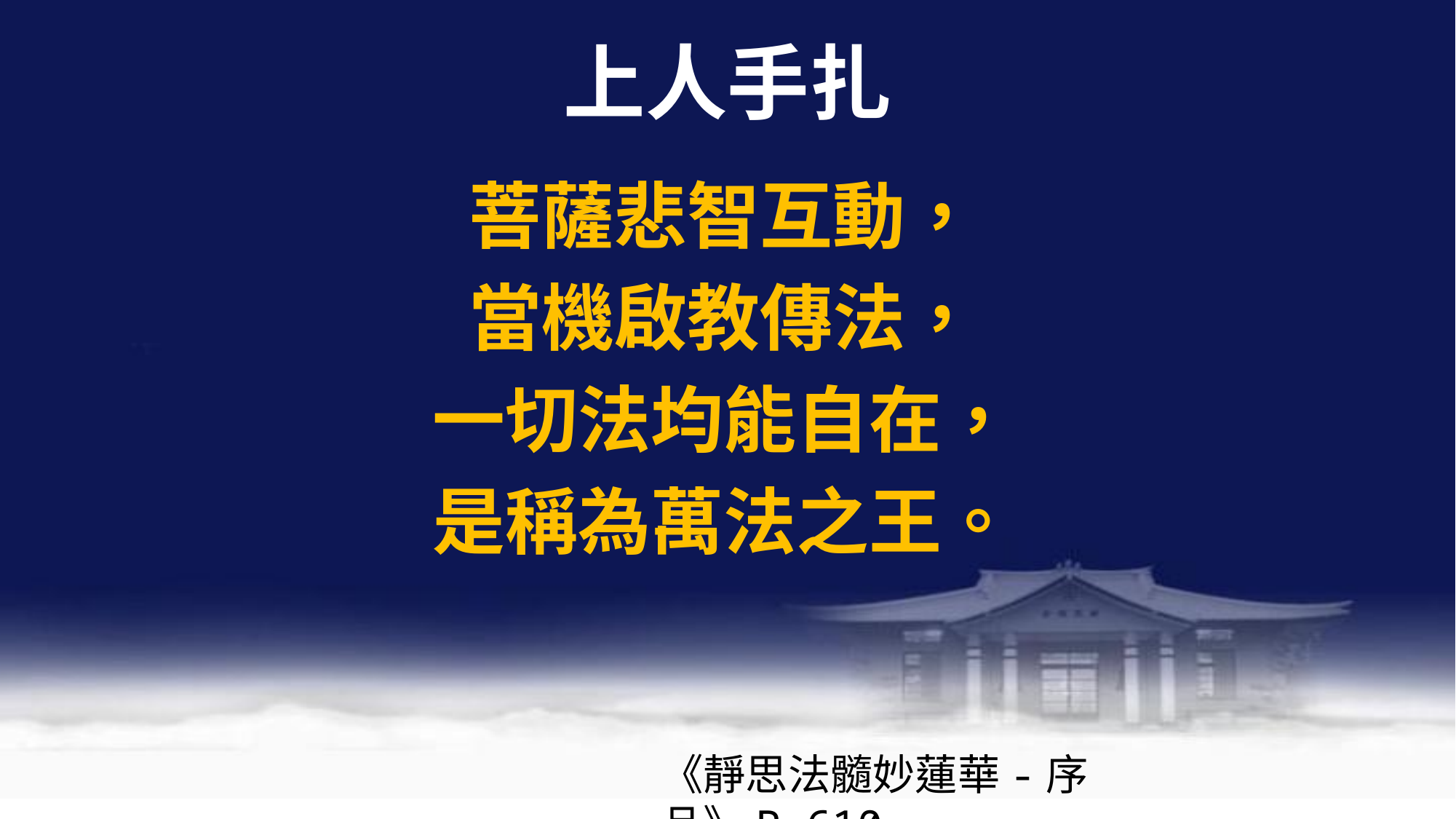

# 上人手扎
菩薩悲智互動，
當機啟教傳法，
一切法均能自在，
是稱為萬法之王。

《靜思法髓妙蓮華-序品》P.610